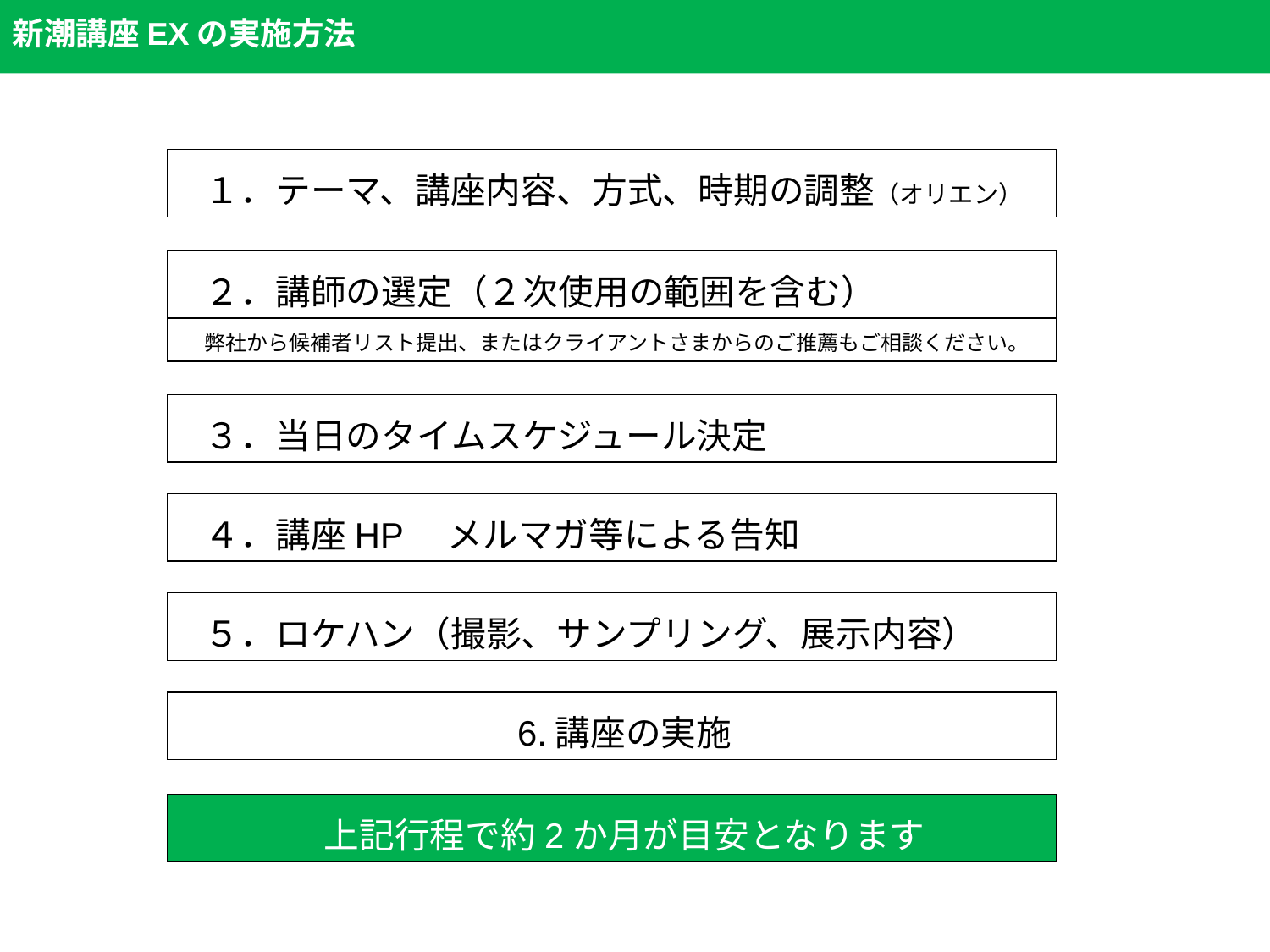

新潮講座EXの実施方法
１．テーマ、講座内容、方式、時期の調整（オリエン）
２．講師の選定（２次使用の範囲を含む）
弊社から候補者リスト提出、またはクライアントさまからのご推薦もご相談ください。
３．当日のタイムスケジュール決定
４．講座HP　メルマガ等による告知
５．ロケハン（撮影、サンプリング、展示内容）
6.講座の実施
上記行程で約2か月が目安となります